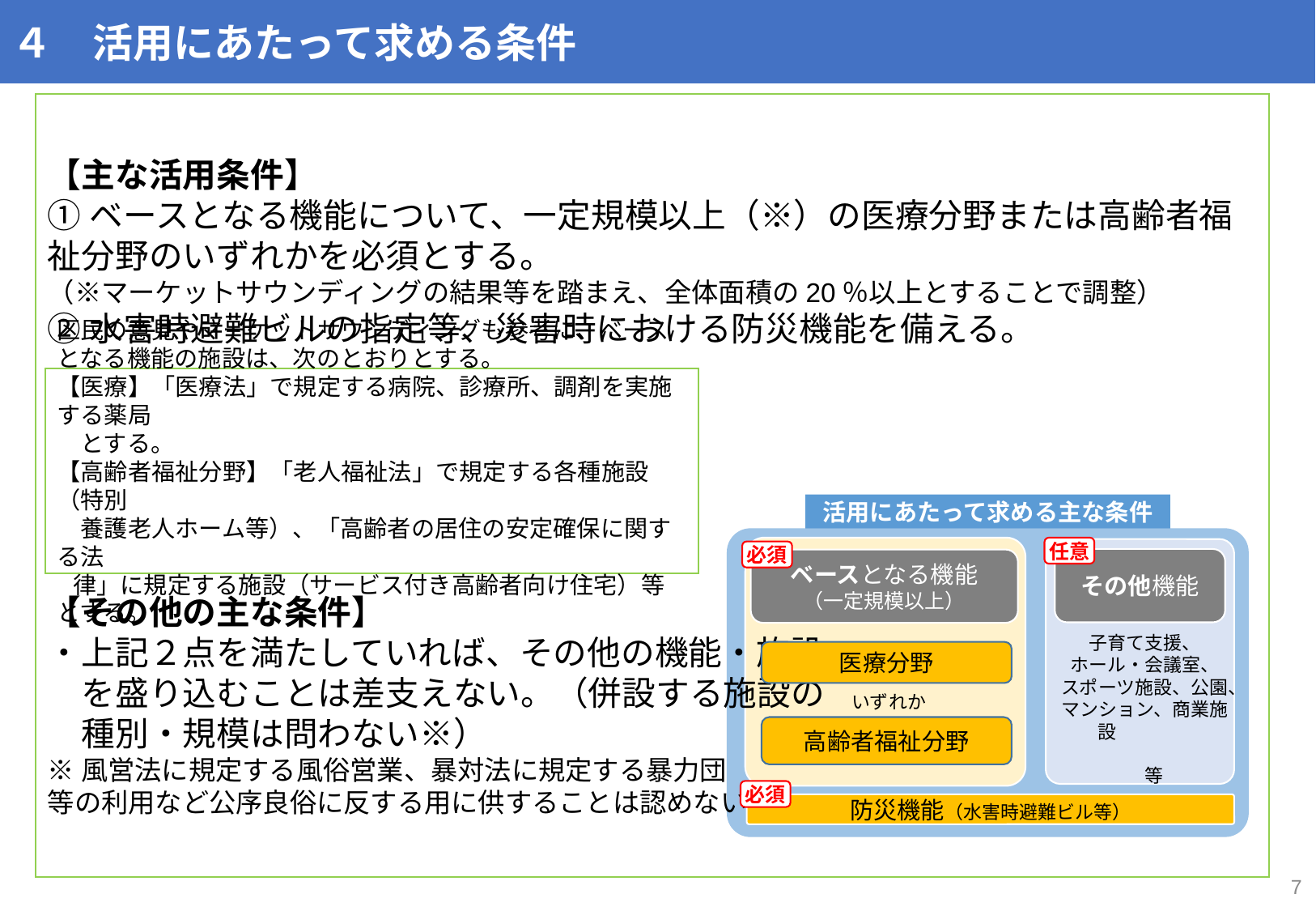

４　活用にあたって求める条件
【主な活用条件】
①ベースとなる機能について、一定規模以上（※）の医療分野または高齢者福祉分野のいずれかを必須とする。
（※マーケットサウンディングの結果等を踏まえ、全体面積の20％以上とすることで調整）
②水害時避難ビルの指定等、災害時における防災機能を備える。

【その他の主な条件】
・上記２点を満たしていれば、その他の機能・施設
　を盛り込むことは差支えない。（併設する施設の
　種別・規模は問わない※）
※風営法に規定する風俗営業、暴対法に規定する暴力団
等の利用など公序良俗に反する用に供することは認めない。
区民の意見やマーケットサウンディングも参考に、ベースとなる機能の施設は、次のとおりとする。
【医療】「医療法」で規定する病院、診療所、調剤を実施する薬局
　とする。
【高齢者福祉分野】「老人福祉法」で規定する各種施設（特別
　養護老人ホーム等）、「高齢者の居住の安定確保に関する法
  律」に規定する施設（サービス付き高齢者向け住宅）等とする。
活用にあたって求める主な条件

任意

必須

その他機能
ベースとなる機能
（一定規模以上）
子育て支援、
ホール・会議室、
スポーツ施設、公園、
マンション、商業施設
　　　　　　　　　　等
医療分野
いずれか
高齢者福祉分野
必須

防災機能（水害時避難ビル等）
7